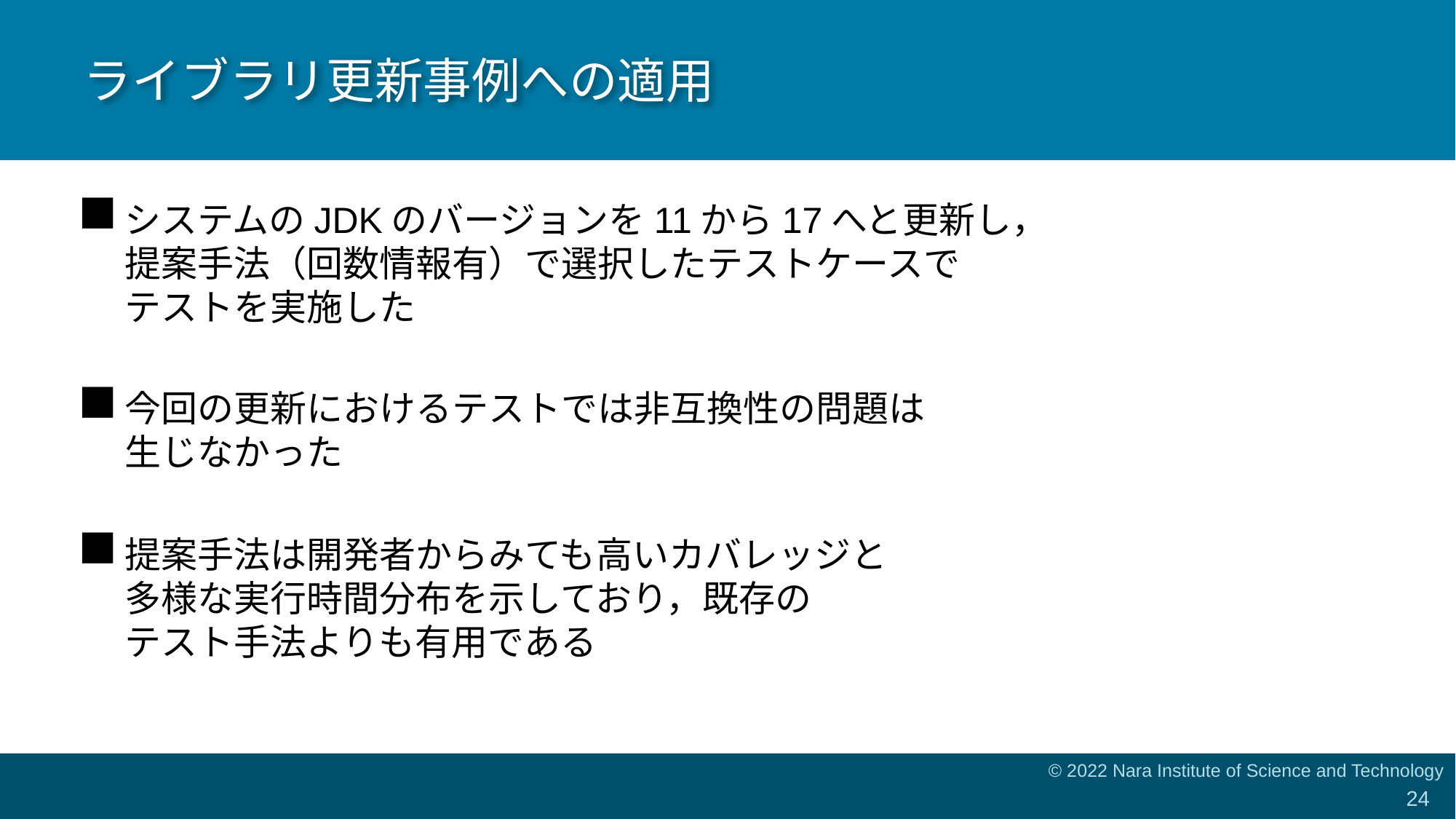

# ライブラリ更新事例への適用
システムのJDKのバージョンを11から17へと更新し，
提案手法（回数情報有）で選択したテストケースで
テストを実施した

今回の更新におけるテストでは非互換性の問題は
生じなかった

提案手法は開発者からみても高いカバレッジと
多様な実行時間分布を示しており，既存の
テスト手法よりも有用である